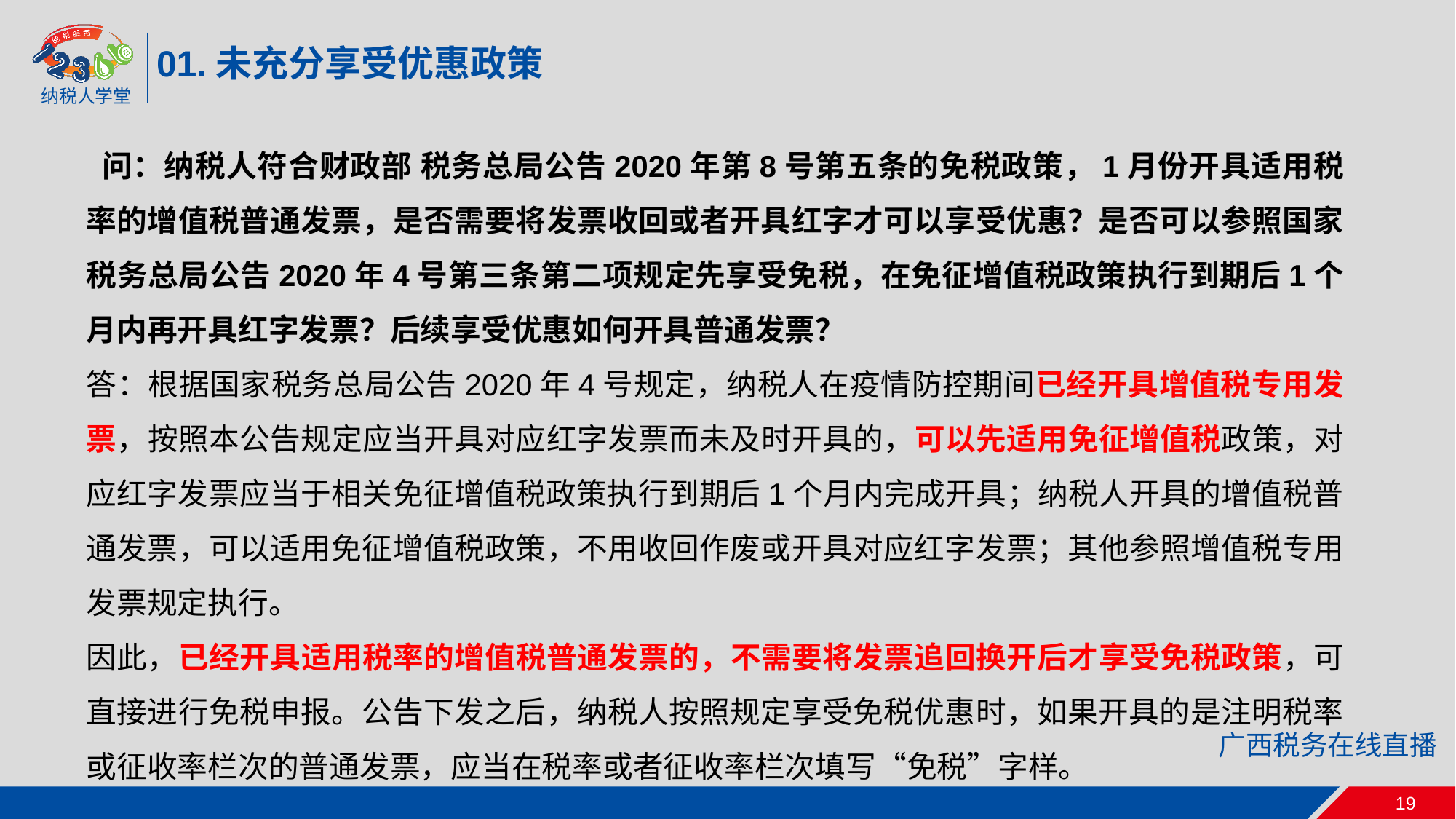

01.未充分享受优惠政策
 问：纳税人符合财政部 税务总局公告2020年第8号第五条的免税政策，1月份开具适用税率的增值税普通发票，是否需要将发票收回或者开具红字才可以享受优惠？是否可以参照国家税务总局公告2020年4号第三条第二项规定先享受免税，在免征增值税政策执行到期后1个月内再开具红字发票？后续享受优惠如何开具普通发票？
答：根据国家税务总局公告2020年4号规定，纳税人在疫情防控期间已经开具增值税专用发票，按照本公告规定应当开具对应红字发票而未及时开具的，可以先适用免征增值税政策，对应红字发票应当于相关免征增值税政策执行到期后1个月内完成开具；纳税人开具的增值税普通发票，可以适用免征增值税政策，不用收回作废或开具对应红字发票；其他参照增值税专用发票规定执行。
因此，已经开具适用税率的增值税普通发票的，不需要将发票追回换开后才享受免税政策，可直接进行免税申报。公告下发之后，纳税人按照规定享受免税优惠时，如果开具的是注明税率或征收率栏次的普通发票，应当在税率或者征收率栏次填写“免税”字样。